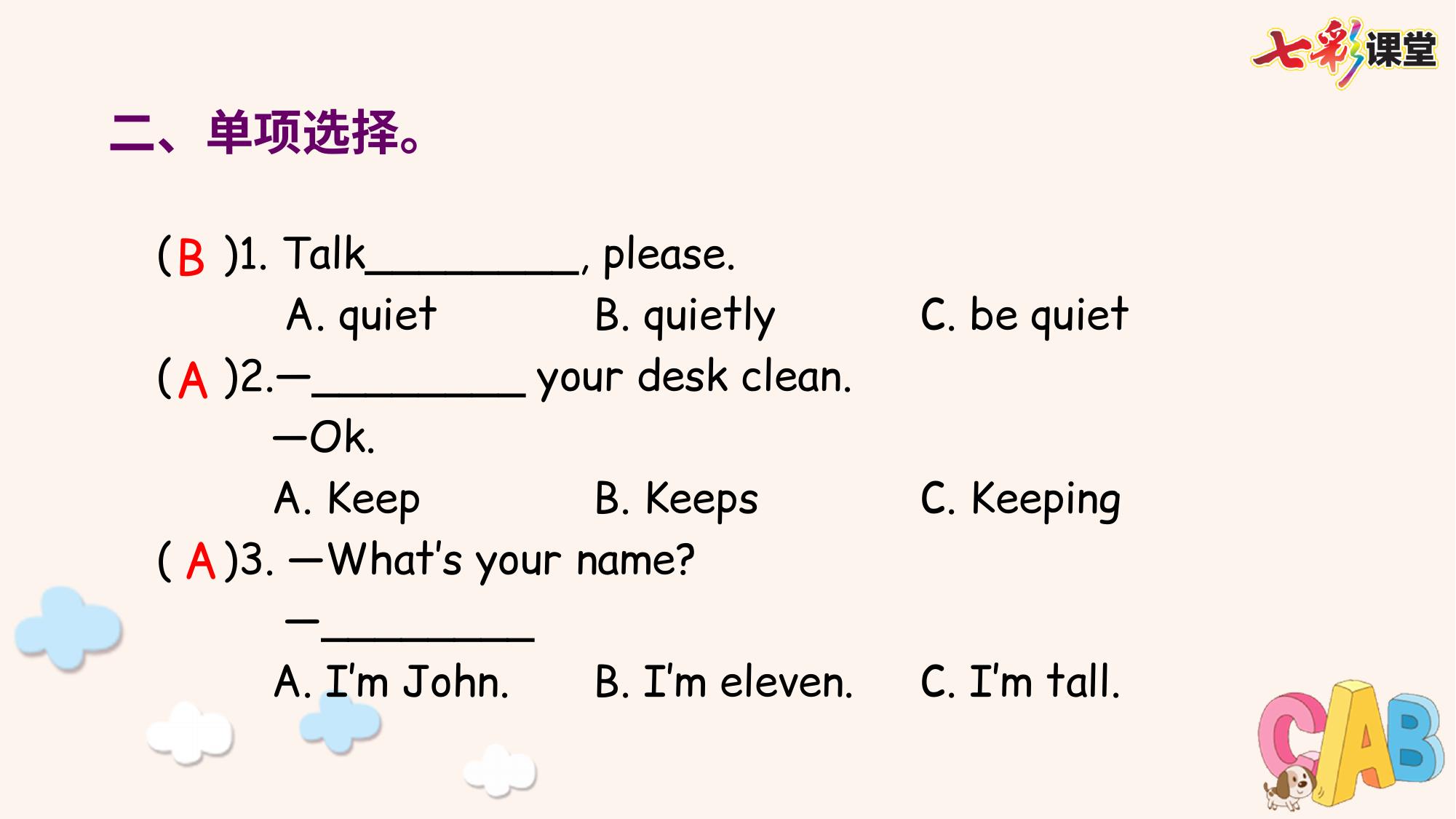

二、单项选择。

(    )1. Talk________, please.
          A. quiet       	B. quietly       	C. be quiet
(    )2.—________ your desk clean.
         —Ok.
         A. Keep       	B. Keeps       	C. Keeping
(    )3. —What’s your name?
          —________
         A. I’m John.    	B. I’m eleven.  	C. I’m tall.
B

A
A